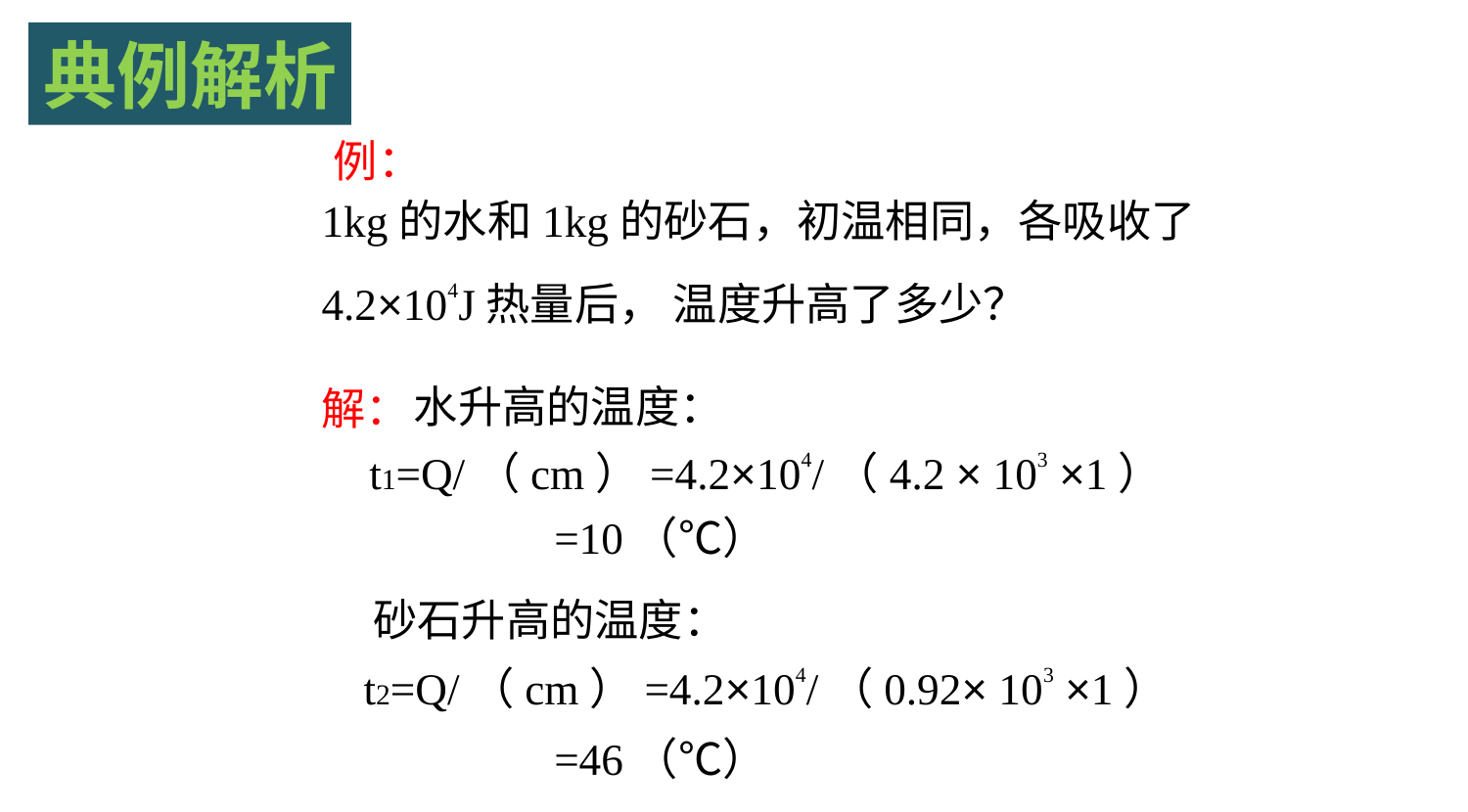

典例解析
例：
1kg的水和1kg的砂石，初温相同，各吸收了
4.2×104J热量后， 温度升高了多少？

解：
水升高的温度：
t1=Q/（cm）=4.2×104/（4.2 × 103 ×1）
=10（℃）
砂石升高的温度：
t2=Q/（cm）=4.2×104/（0.92× 103 ×1）
=46（℃）